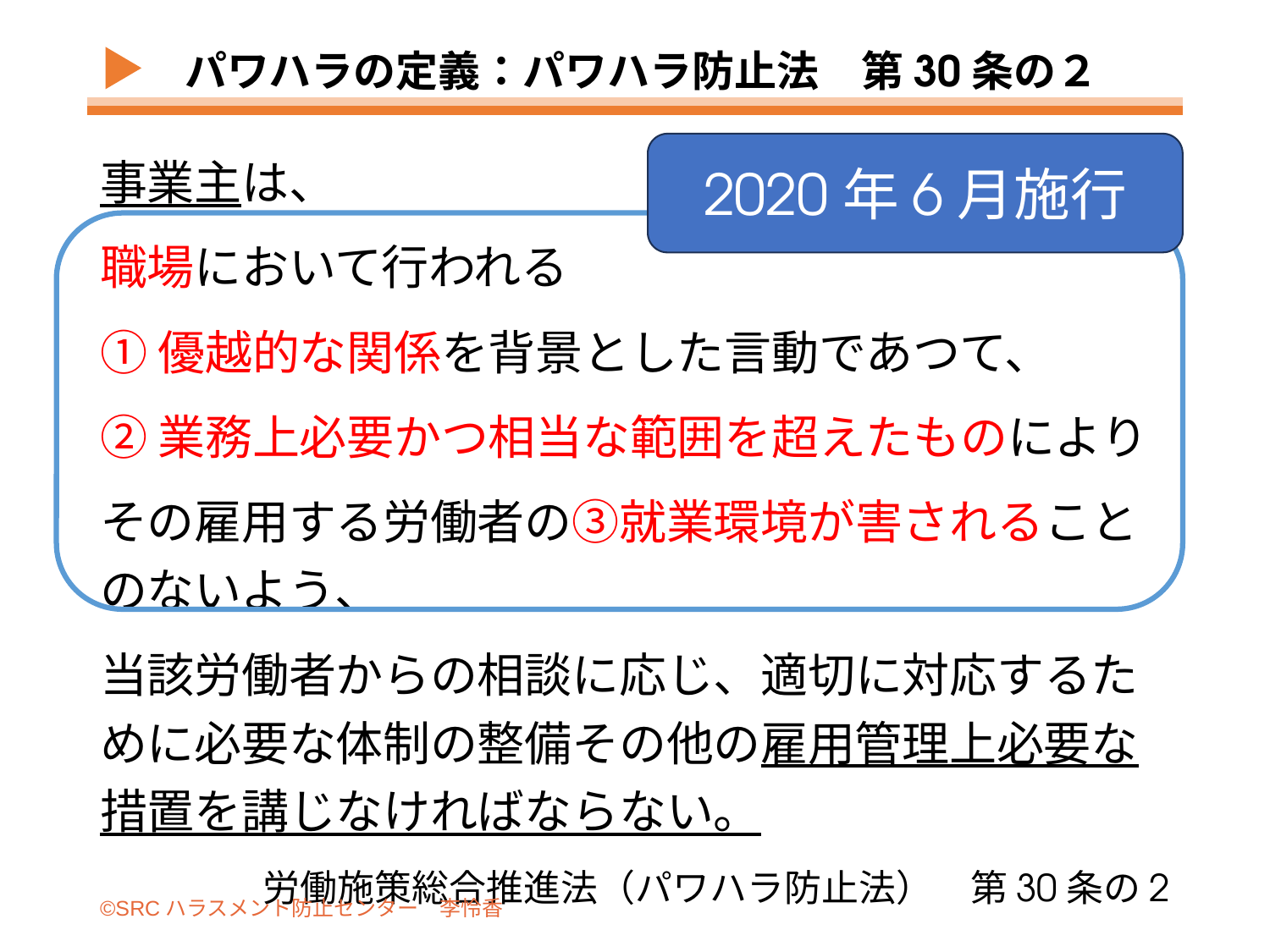

# パワハラの定義：パワハラ防止法　第30条の２
2020年6月施行
事業主は、
職場において行われる
①優越的な関係を背景とした言動であつて、
②業務上必要かつ相当な範囲を超えたものにより
その雇用する労働者の③就業環境が害されることのないよう、
当該労働者からの相談に応じ、適切に対応するために必要な体制の整備その他の雇用管理上必要な措置を講じなければならない。
労働施策総合推進法（パワハラ防止法）　第30条の2

©SRCハラスメント防止センター　李怜香